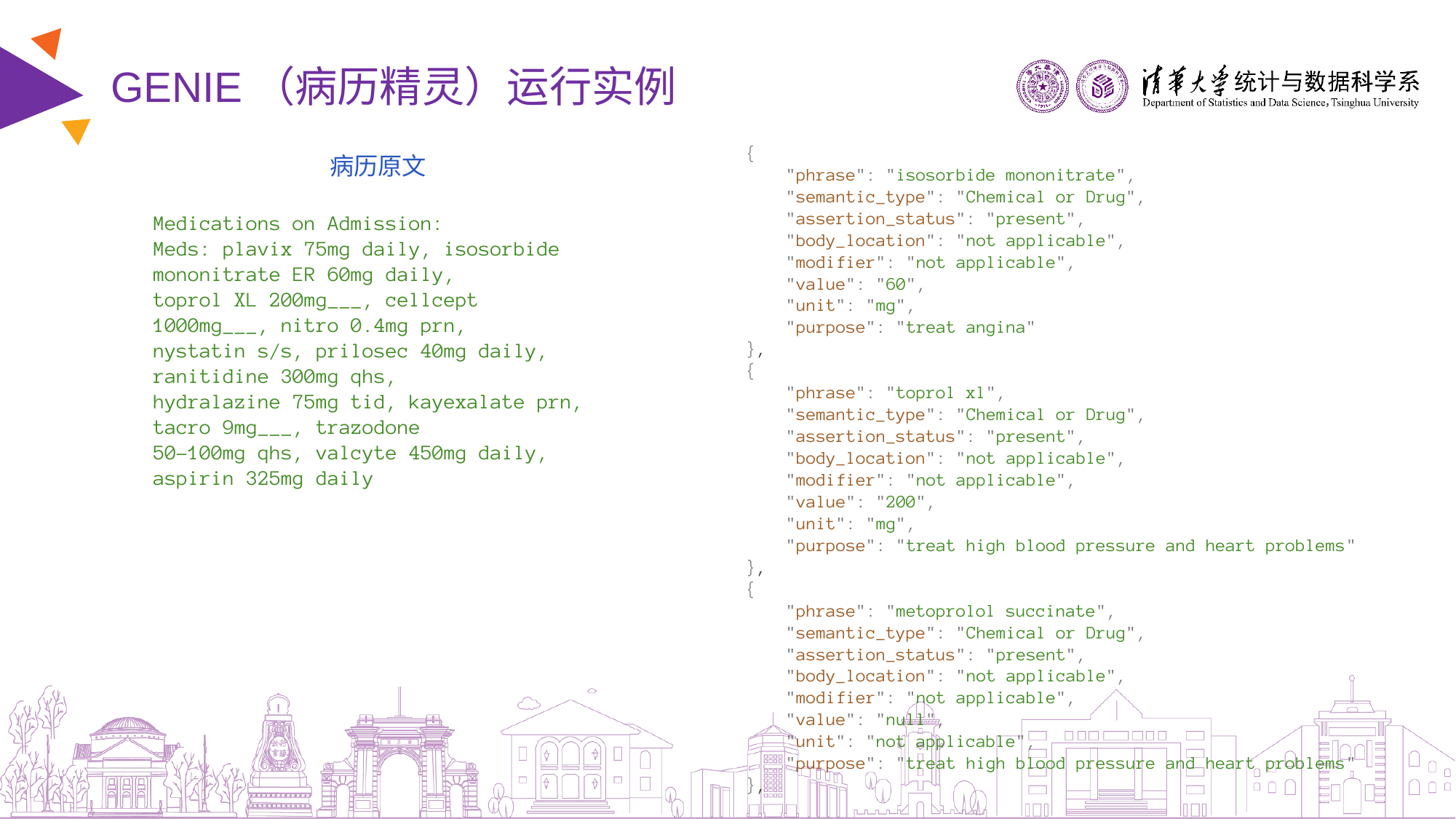

# GENIE（病历精灵）运行实例
{
    "phrase": "isosorbide mononitrate",
    "semantic_type": "Chemical or Drug",
    "assertion_status": "present",
    "body_location": "not applicable",
    "modifier": "not applicable",
    "value": "60",
    "unit": "mg",
    "purpose": "treat angina"
},
{
    "phrase": "toprol xl",
    "semantic_type": "Chemical or Drug",
    "assertion_status": "present",
    "body_location": "not applicable",
    "modifier": "not applicable",
    "value": "200",
    "unit": "mg",
    "purpose": "treat high blood pressure and heart problems"
},
{
    "phrase": "metoprolol succinate",
    "semantic_type": "Chemical or Drug",
    "assertion_status": "present",
    "body_location": "not applicable",
    "modifier": "not applicable",
    "value": "null",
    "unit": "not applicable",
    "purpose": "treat high blood pressure and heart problems"
},
病历原文
Medications on Admission:
Meds: plavix 75mg daily, isosorbide mononitrate ER 60mg daily,
toprol XL 200mg___, cellcept 1000mg___, nitro 0.4mg prn,
nystatin s/s, prilosec 40mg daily, ranitidine 300mg qhs,
hydralazine 75mg tid, kayexalate prn, tacro 9mg___, trazodone
50-100mg qhs, valcyte 450mg daily, aspirin 325mg daily